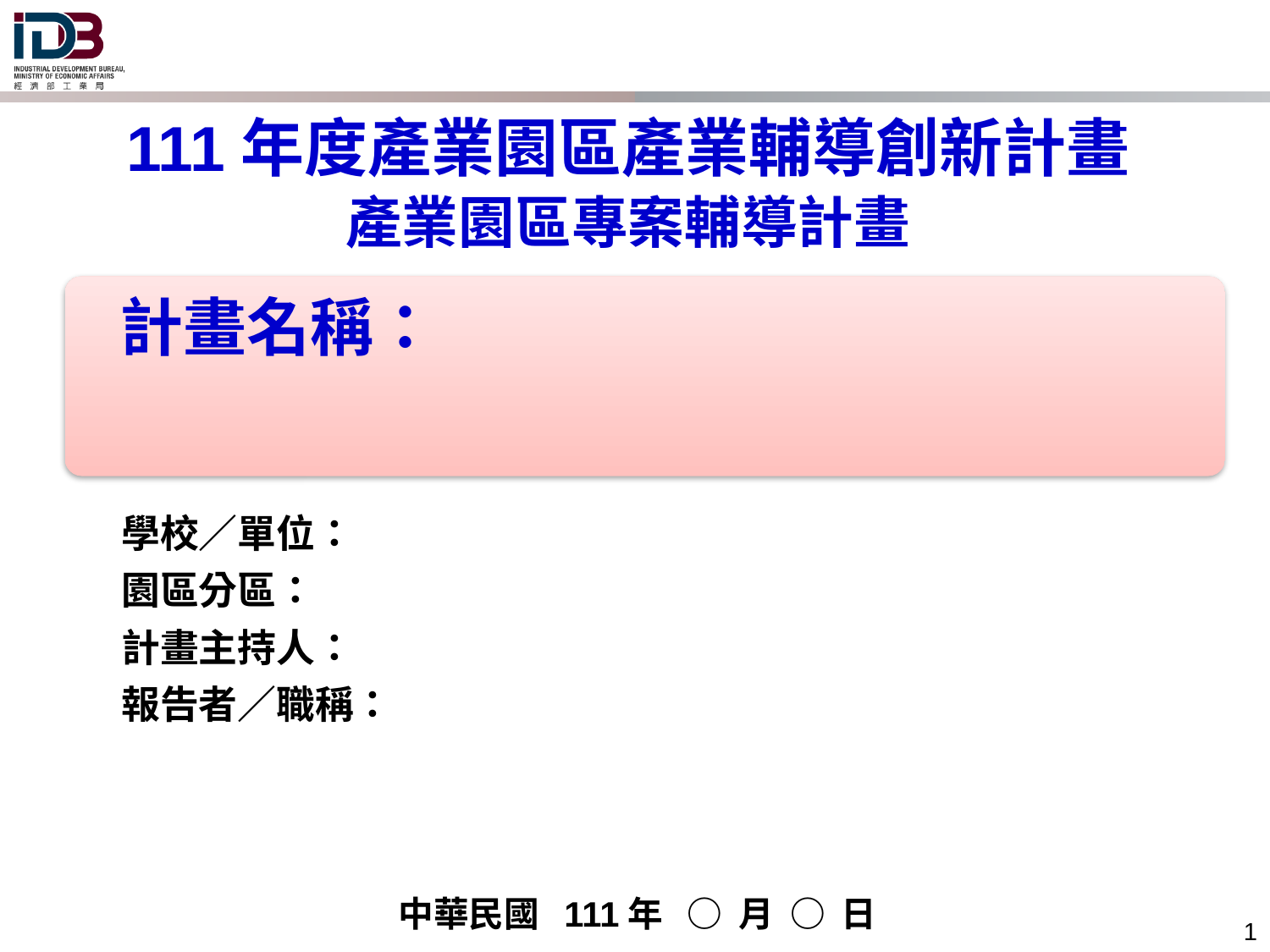

111年度產業園區產業輔導創新計畫
產業園區專案輔導計畫
計畫名稱：
學校／單位：
園區分區：
計畫主持人：
報告者／職稱：
中華民國  111年   ○  月  ○  日